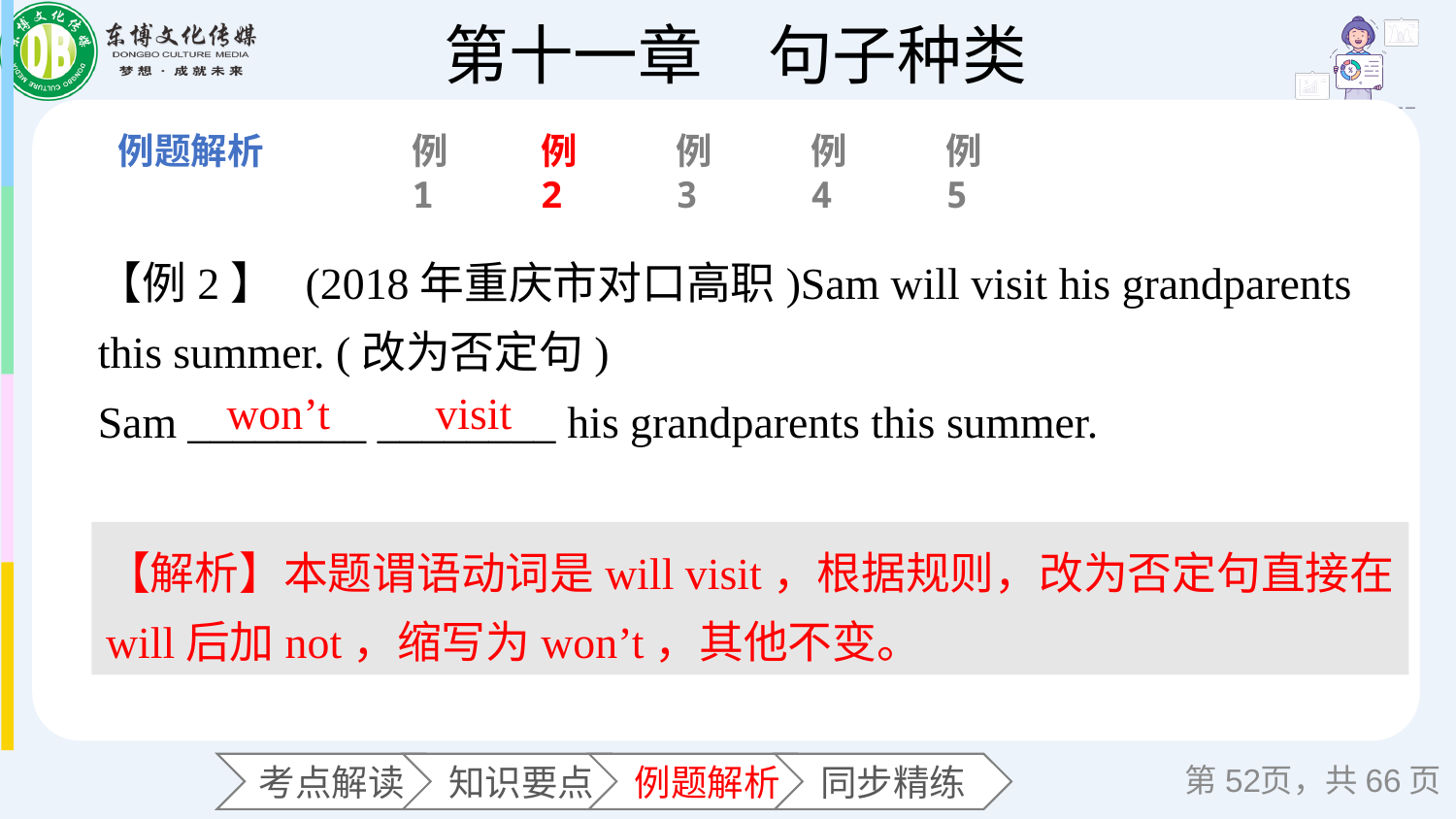

例1
例2
例3
例4
例5
【例2】  (2018年重庆市对口高职)Sam will visit his grandparents this summer. (改为否定句)
Sam ________ ________ his grandparents this summer.

won’t
 visit
【解析】本题谓语动词是will visit，根据规则，改为否定句直接在will后加not，缩写为won’t，其他不变。
第52页，共66页